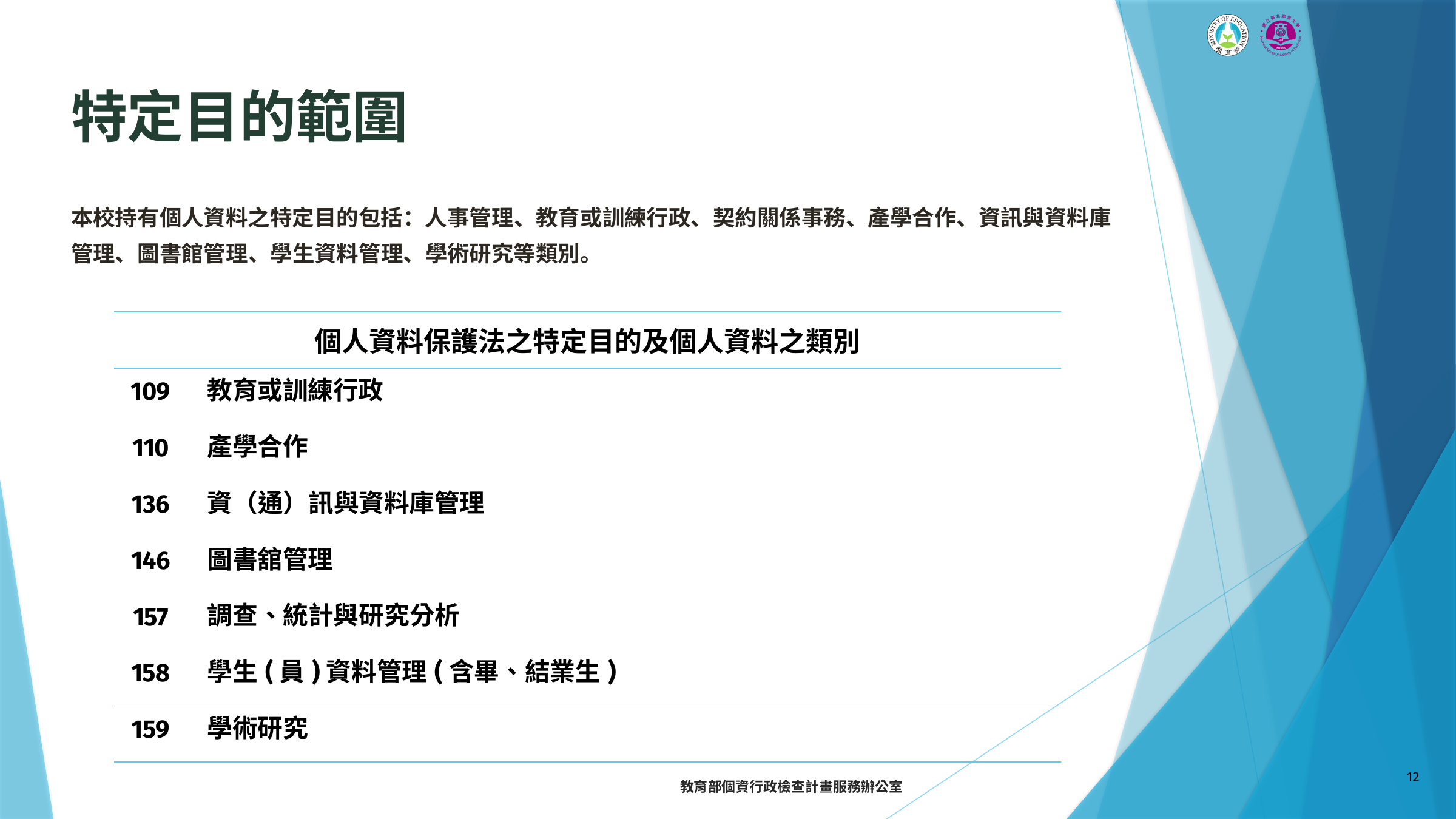

特定目的範圍
本校持有個人資料之特定目的包括：人事管理、教育或訓練行政、契約關係事務、產學合作、資訊與資料庫管理、圖書館管理、學生資料管理、學術研究等類別。
| 個人資料保護法之特定目的及個人資料之類別 |  |
| --- | --- |
| 109 | 教育或訓練行政 |
| 110 | 產學合作 |
| 136 | 資（通）訊與資料庫管理 |
| 146 | 圖書舘管理 |
| 157 | 調查、統計與研究分析 |
| 158 | 學生(員)資料管理(含畢、結業生) |
| 159 | 學術研究 |

12
教育部個資行政檢查計畫服務辦公室